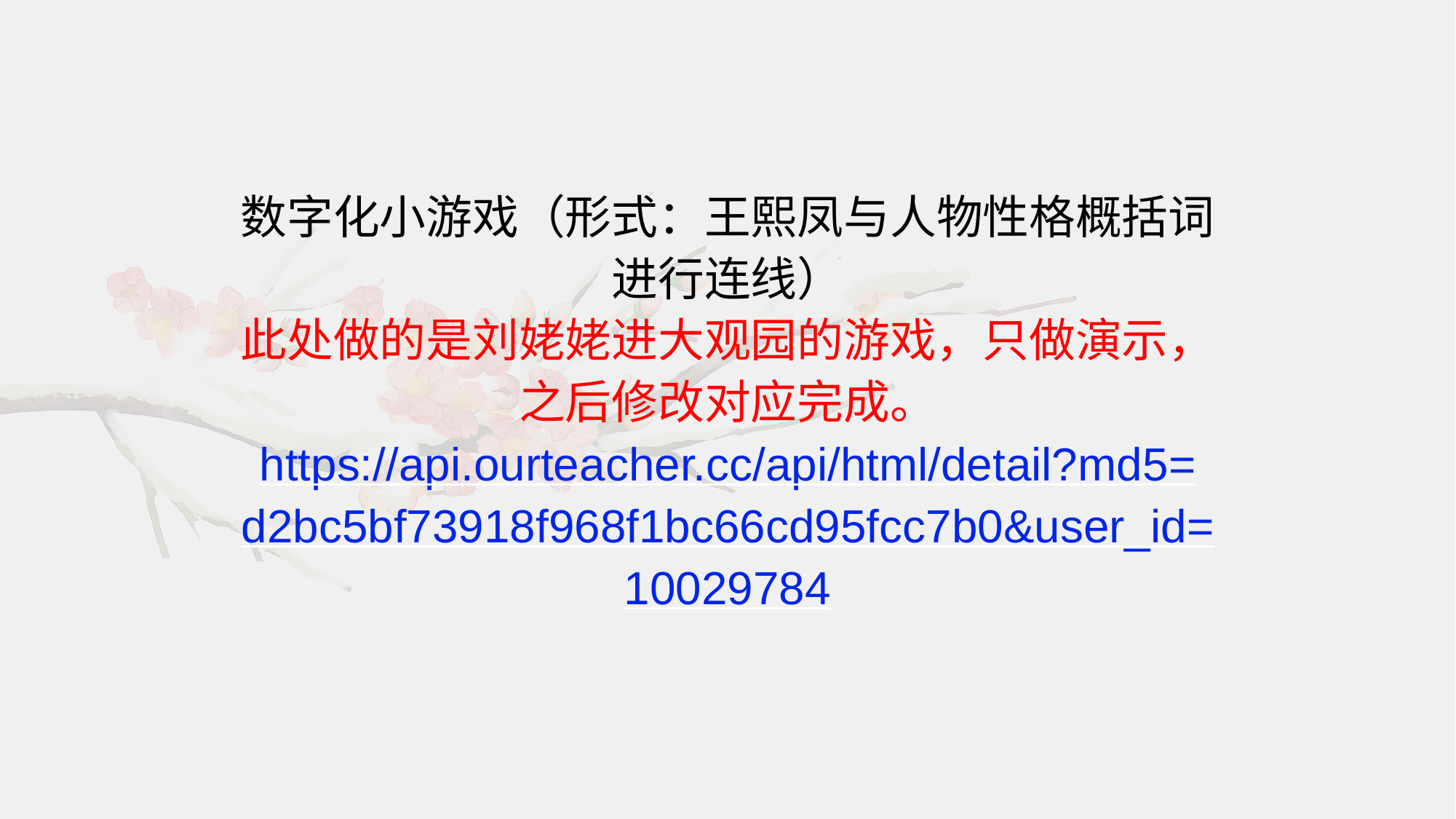

数字化小游戏（形式：王熙凤与人物性格概括词进行连线）
此处做的是刘姥姥进大观园的游戏，只做演示，之后修改对应完成。
https://api.ourteacher.cc/api/html/detail?md5=d2bc5bf73918f968f1bc66cd95fcc7b0&user_id=10029784